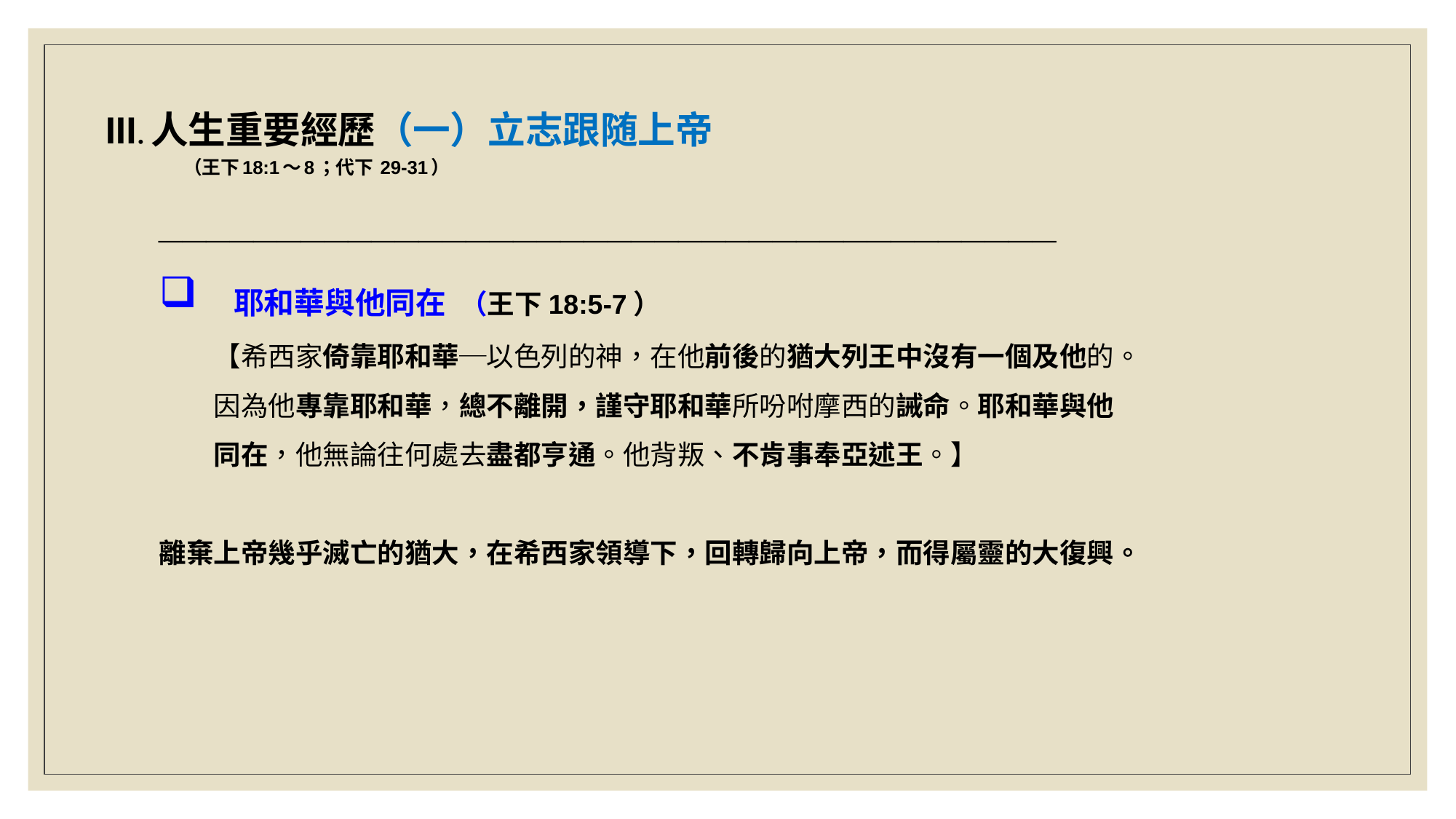

# III.人生重要經歷（一）立志跟随上帝 （王下18:1～8；代下 29-31）
______________________________________
 耶和華與他同在  （王下18:5-7）
【希西家倚靠耶和華─以色列的神，在他前後的猶大列王中沒有一個及他的。因為他專靠耶和華，總不離開，謹守耶和華所吩咐摩西的誡命。耶和華與他同在，他無論往何處去盡都亨通。他背叛、不肯事奉亞述王。】

離棄上帝幾乎滅亡的猶大，在希西家領導下，回轉歸向上帝，而得屬靈的大復興。